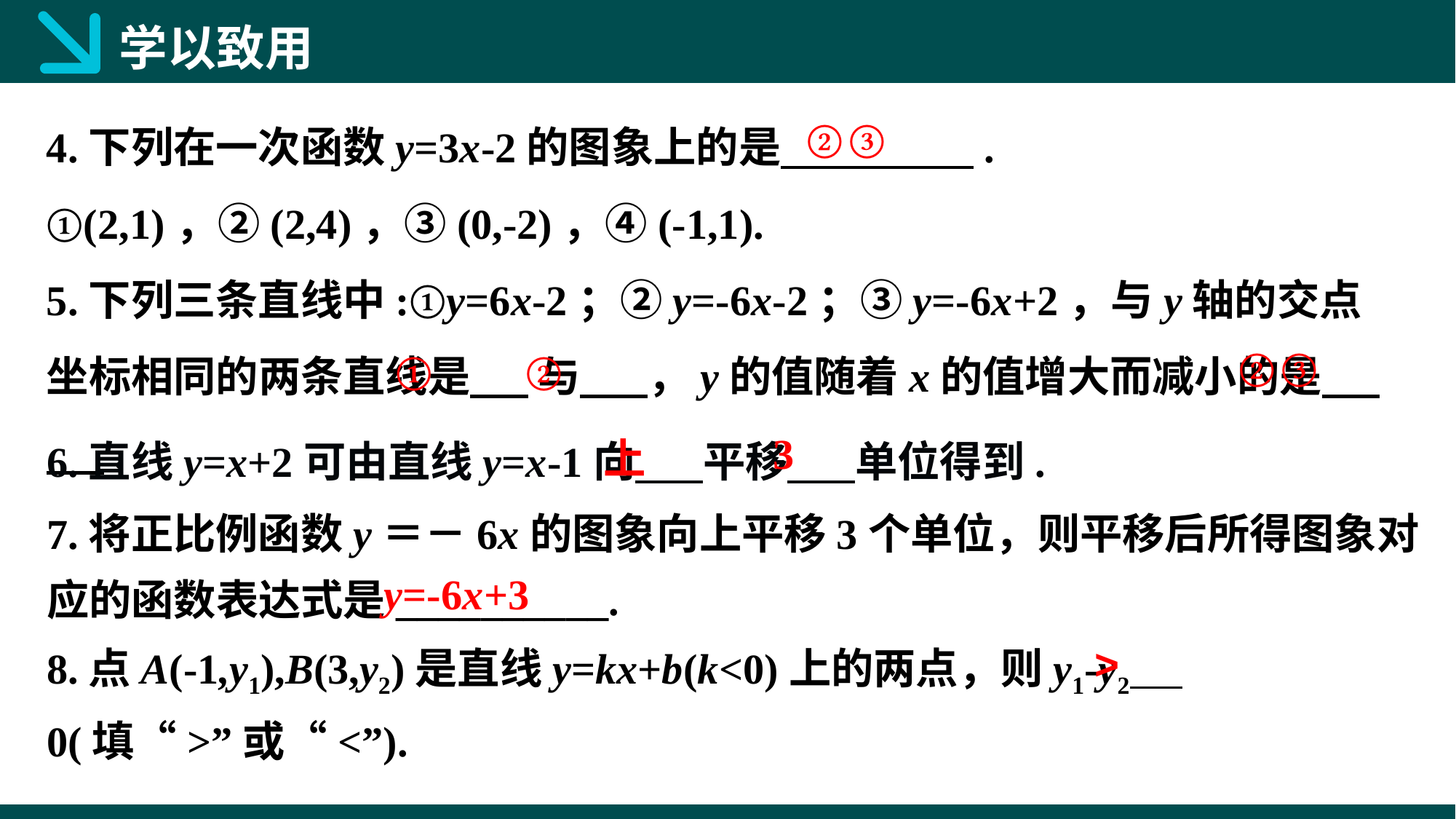

学以致用
4.下列在一次函数y=3x-2的图象上的是                    .
①(2,1)，②(2,4)，③(0,-2)，④(-1,1).
5.下列三条直线中:①y=6x-2；②y=-6x-2；③y=-6x+2，与y轴的交点坐标相同的两条直线是       与       ，y的值随着x的值增大而减小的是             .
②③
②③
①
②
上
6.直线y=x+2可由直线y=x-1向       平移       单位得到.
3
7.将正比例函数y＝－6x的图象向上平移3个单位，则平移后所得图象对应的函数表达式是__________.
8.点A(-1,y1),B(3,y2)是直线y=kx+b(k<0)上的两点，则y1-y2      0(填“>”或“<”).
y=-6x+3
>